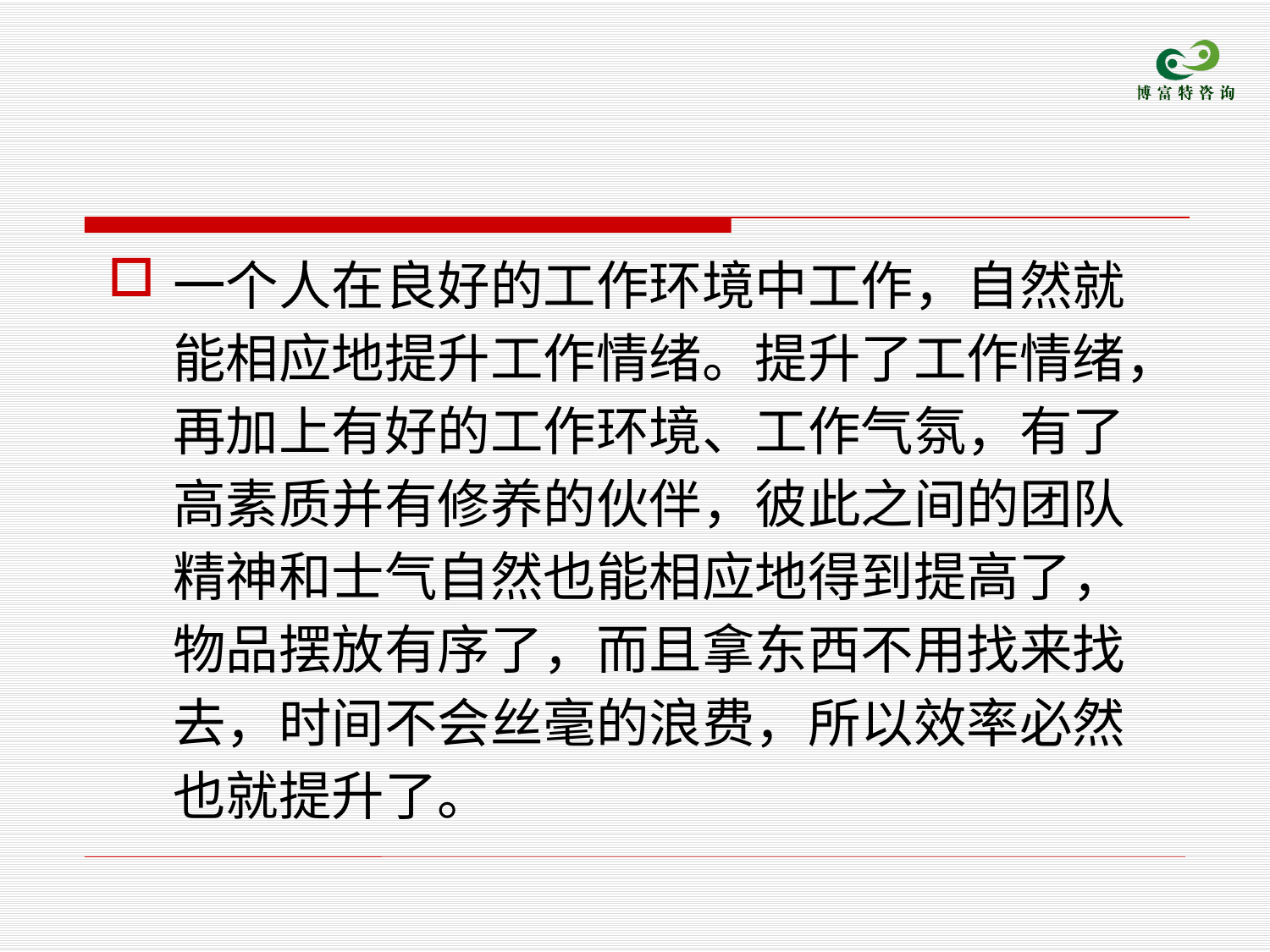

一个人在良好的工作环境中工作，自然就能相应地提升工作情绪。提升了工作情绪，再加上有好的工作环境、工作气氛，有了高素质并有修养的伙伴，彼此之间的团队精神和士气自然也能相应地得到提高了，物品摆放有序了，而且拿东西不用找来找去，时间不会丝毫的浪费，所以效率必然也就提升了。
91